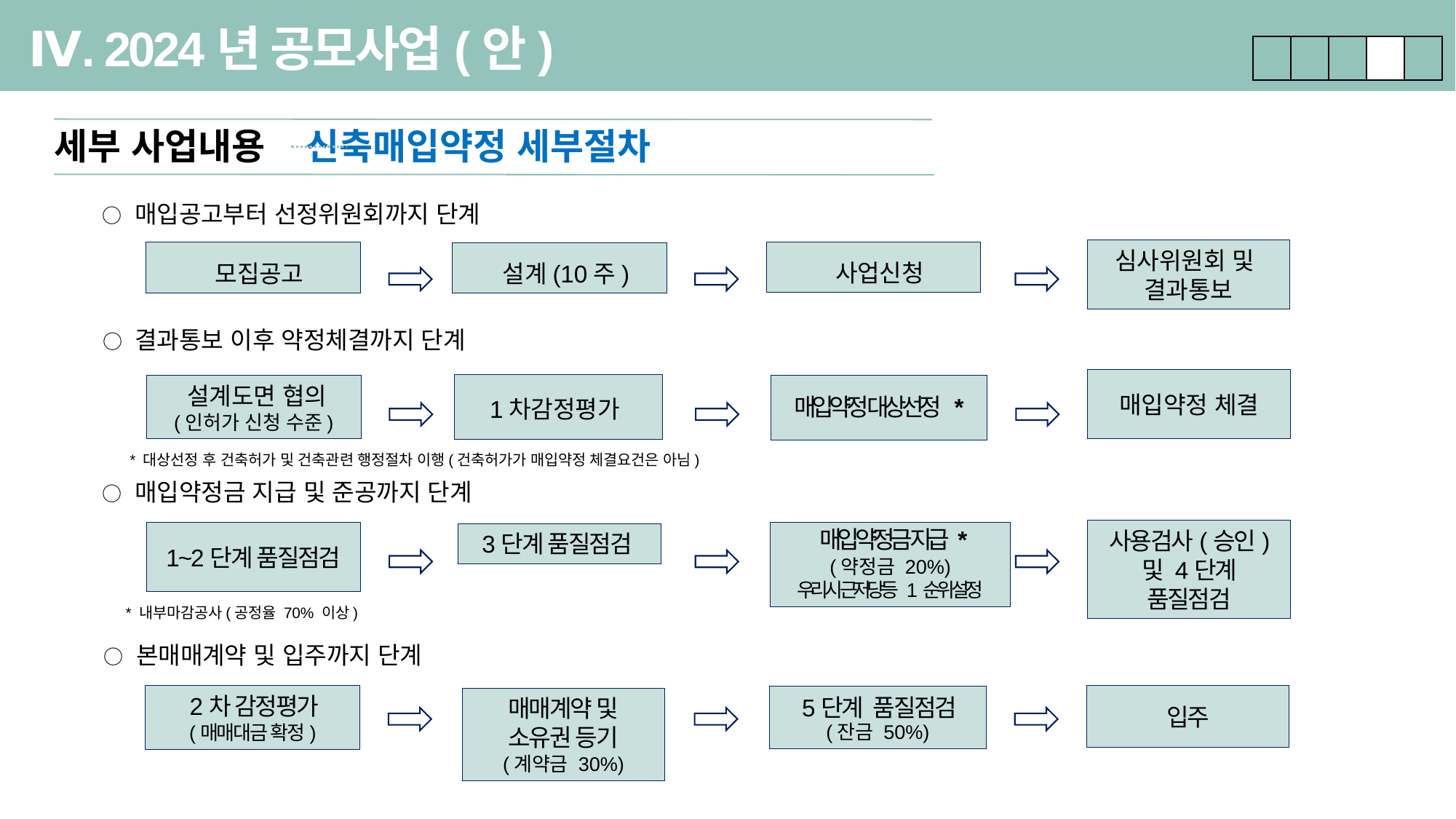

Ⅳ. 2024년 공모사업(안)
|  |  |  |  |  |
| --- | --- | --- | --- | --- |
세부 사업내용    신축매입약정 세부절차
○ 매입공고부터 선정위원회까지 단계
심사위원회 및
결과통보

 모집공고

 사업신청

 설계(10주)
○ 결과통보 이후 약정체결까지 단계

매입약정 체결

 설계도면 협의
(인허가 신청 수준)

매입약정 대상선정 *

1차감정평가

* 대상선정 후 건축허가 및 건축관련 행정절차 이행(건축허가가 매입약정 체결요건은 아님)
○ 매입약정금 지급 및 준공까지 단계
사용검사(승인) 및 4단계 품질점검

1~2단계 품질점검

 매입약정금 지급 *
(약정금 20%)
우리 시  근저당 등   1 순위  설정

3단계 품질점검
* 내부마감공사(공정율 70% 이상)
○ 본매매계약 및 입주까지 단계

 5단계  품질점검
(잔금 50%)
 2차 감정평가
(매매대금 확정)

입주

매매계약 및
소유권 등기
(계약금 30%)